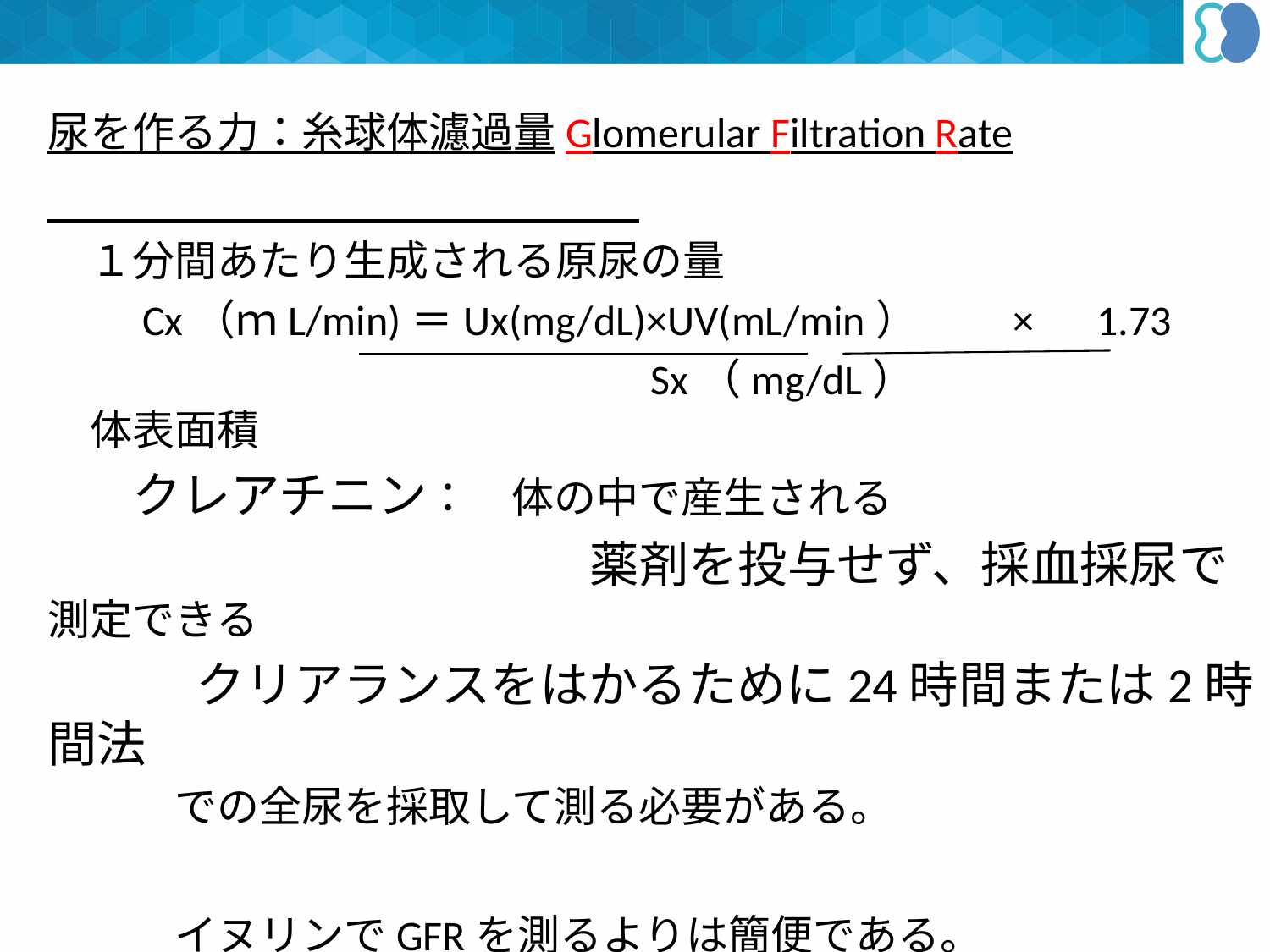

尿を作る力：糸球体濾過量Glomerular Filtration Rate

　１分間あたり生成される原尿の量
　　Cx（ｍL/min)＝Ux(mg/dL)×UV(mL/min）　　×　1.73
　　　　　　　　　　　　　　Sx（mg/dL）　　　　　　　　　体表面積
　　クレアチニン：　体の中で産生される
　　　　　　　　　　　薬剤を投与せず、採血採尿で測定できる
　　　クリアランスをはかるために24時間または2時間法
　　　での全尿を採取して測る必要がある。

　　　イヌリンでGFRを測るよりは簡便である。